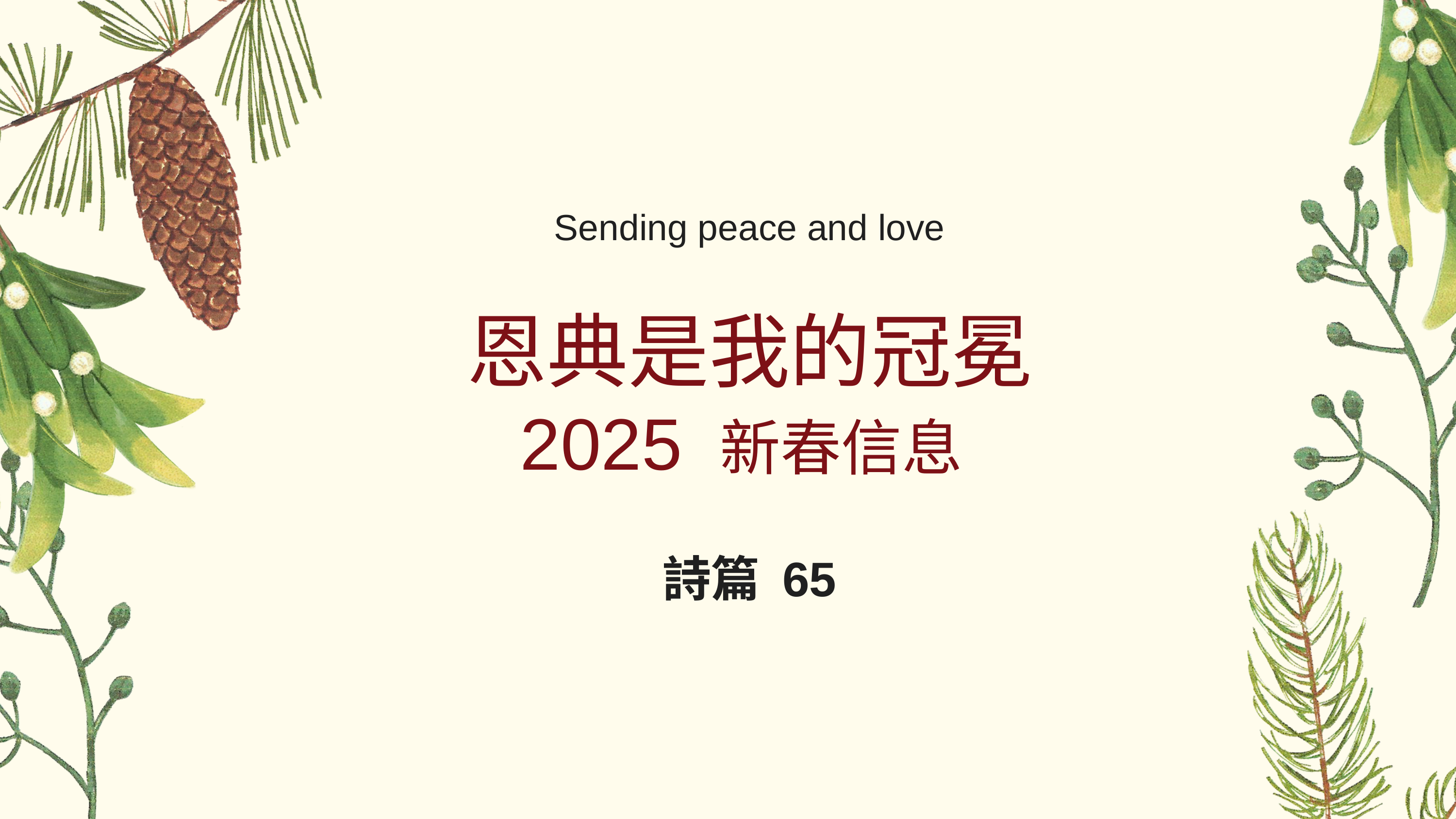

Sending peace and love
恩典是我的冠冕
2025 新春信息
詩篇 65